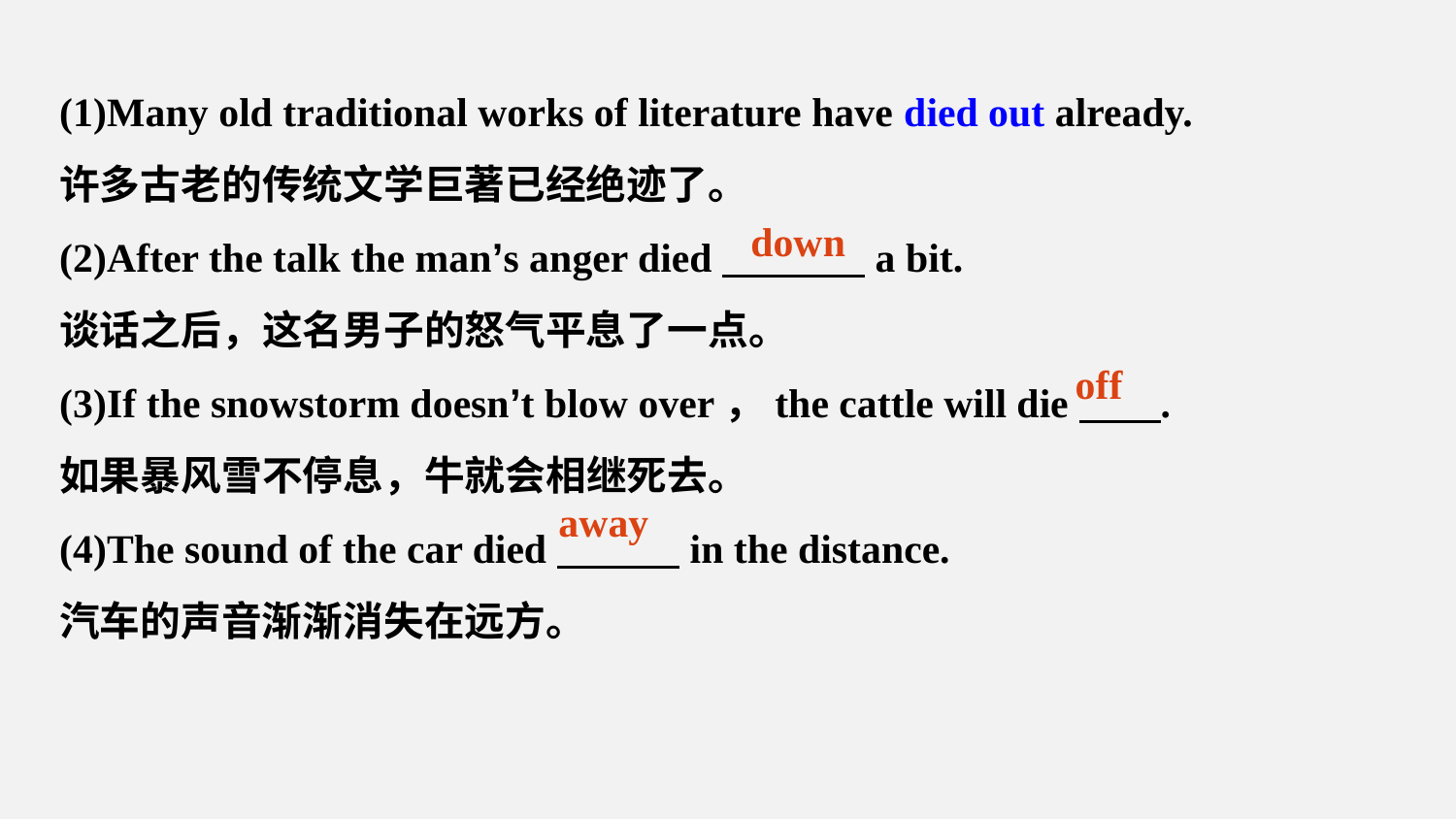

(1)Many old traditional works of literature have died out already.
许多古老的传统文学巨著已经绝迹了。
(2)After the talk the man’s anger died                a bit.
谈话之后，这名男子的怒气平息了一点。
(3)If the snowstorm doesn’t blow over，the cattle will die         .
如果暴风雪不停息，牛就会相继死去。
(4)The sound of the car died              in the distance.
汽车的声音渐渐消失在远方。
down
off
away